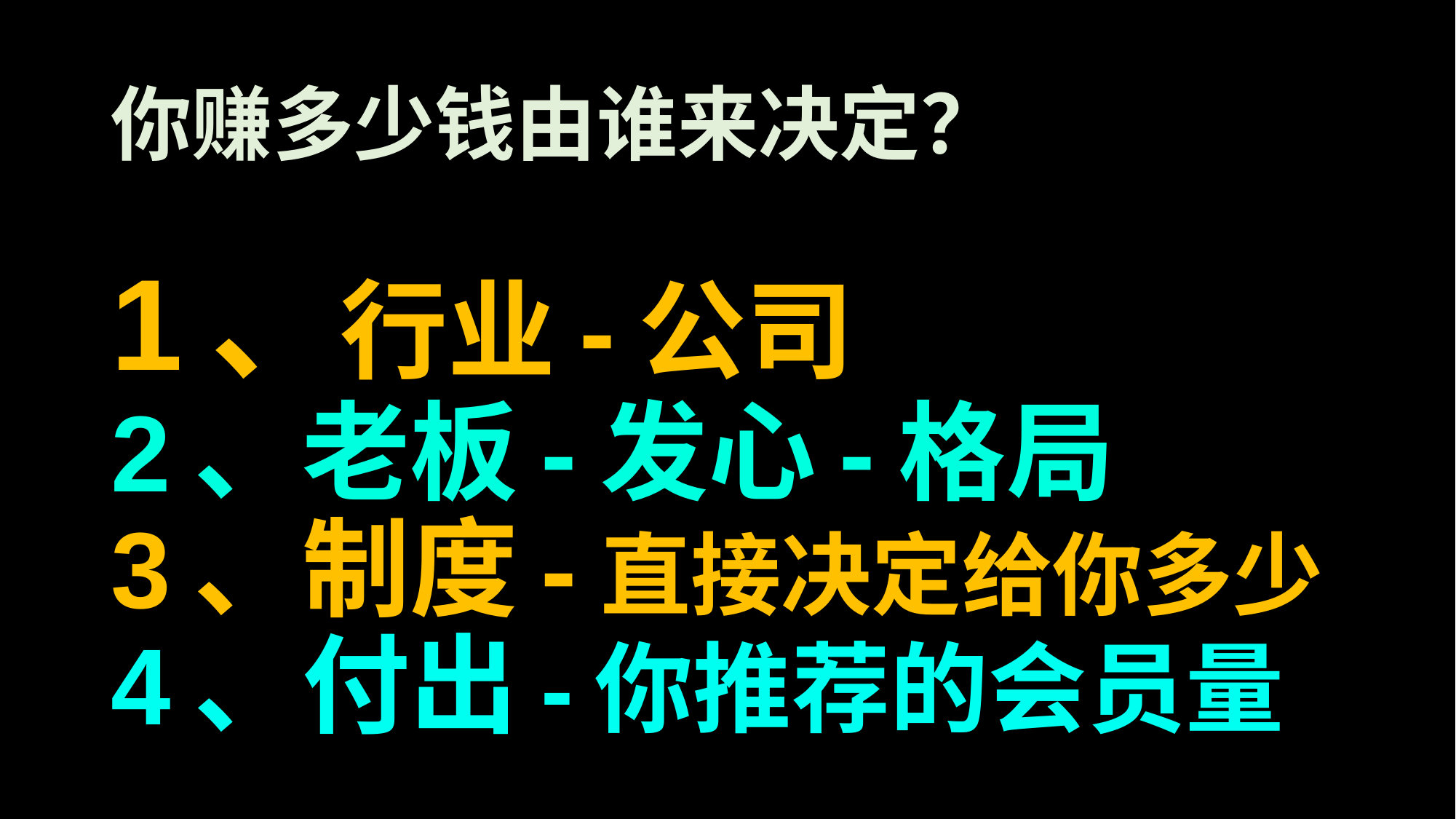

# 你赚多少钱由谁来决定？ 1、行业-公司 2、老板-发心-格局 3、制度-直接决定给你多少 4、付出-你推荐的会员量